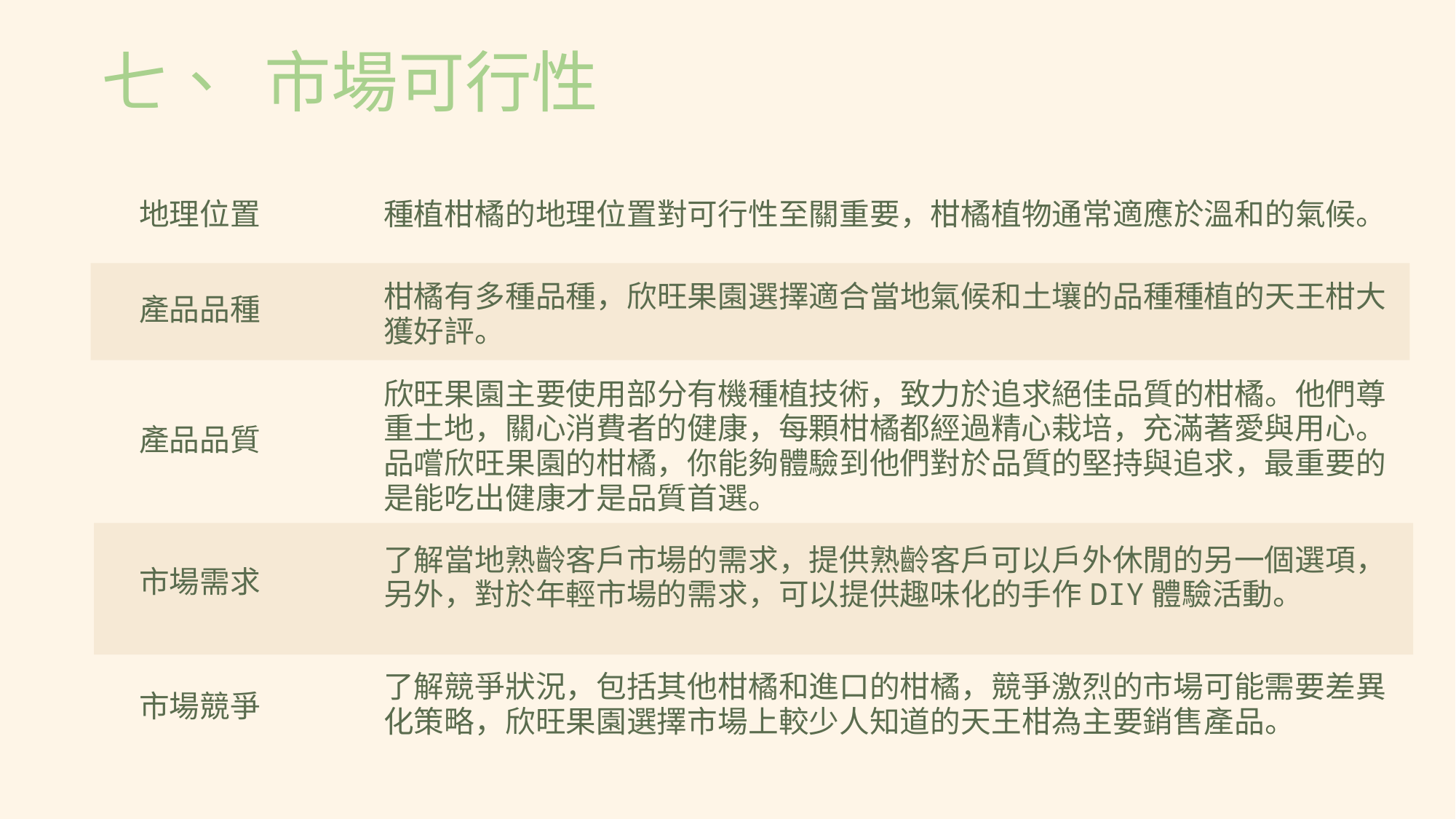

七、  市場可行性
地理位置
種植柑橘的地理位置對可行性至關重要，柑橘植物通常適應於溫和的氣候。

柑橘有多種品種，欣旺果園選擇適合當地氣候和土壤的品種種植的天王柑大獲好評。
產品品種
欣旺果園主要使用部分有機種植技術，致力於追求絕佳品質的柑橘。他們尊重土地，關心消費者的健康，每顆柑橘都經過精心栽培，充滿著愛與用心。品嚐欣旺果園的柑橘，你能夠體驗到他們對於品質的堅持與追求，最重要的是能吃出健康才是品質首選。
產品品質

了解當地熟齡客戶市場的需求，提供熟齡客戶可以戶外休閒的另一個選項，另外，對於年輕市場的需求，可以提供趣味化的手作DIY體驗活動。
市場需求
了解競爭狀況，包括其他柑橘和進口的柑橘，競爭激烈的市場可能需要差異化策略，欣旺果園選擇市場上較少人知道的天王柑為主要銷售產品。
市場競爭